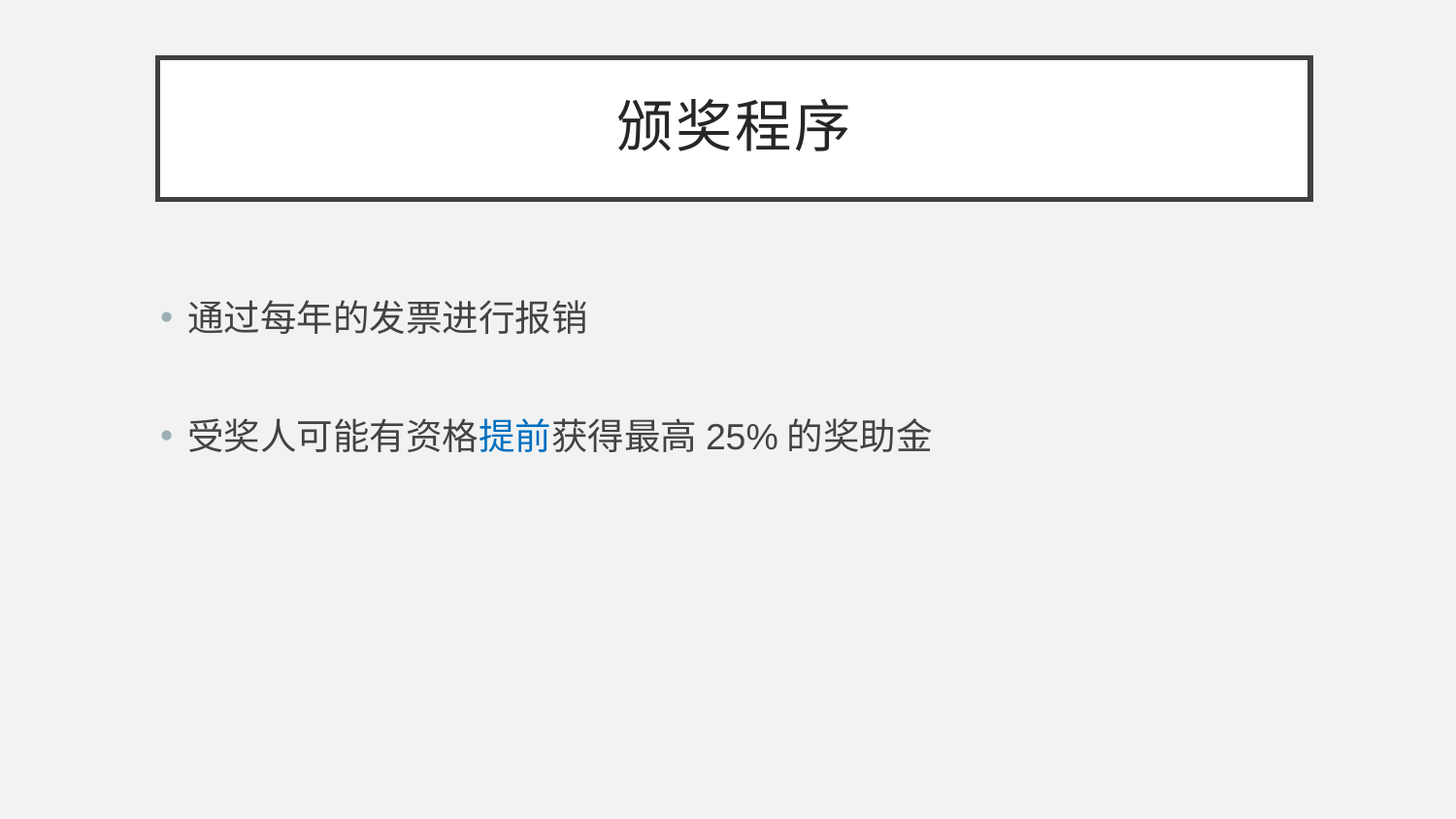

# 颁奖程序
通过每年的发票进行报销

受奖人可能有资格提前获得最高25%的奖助金